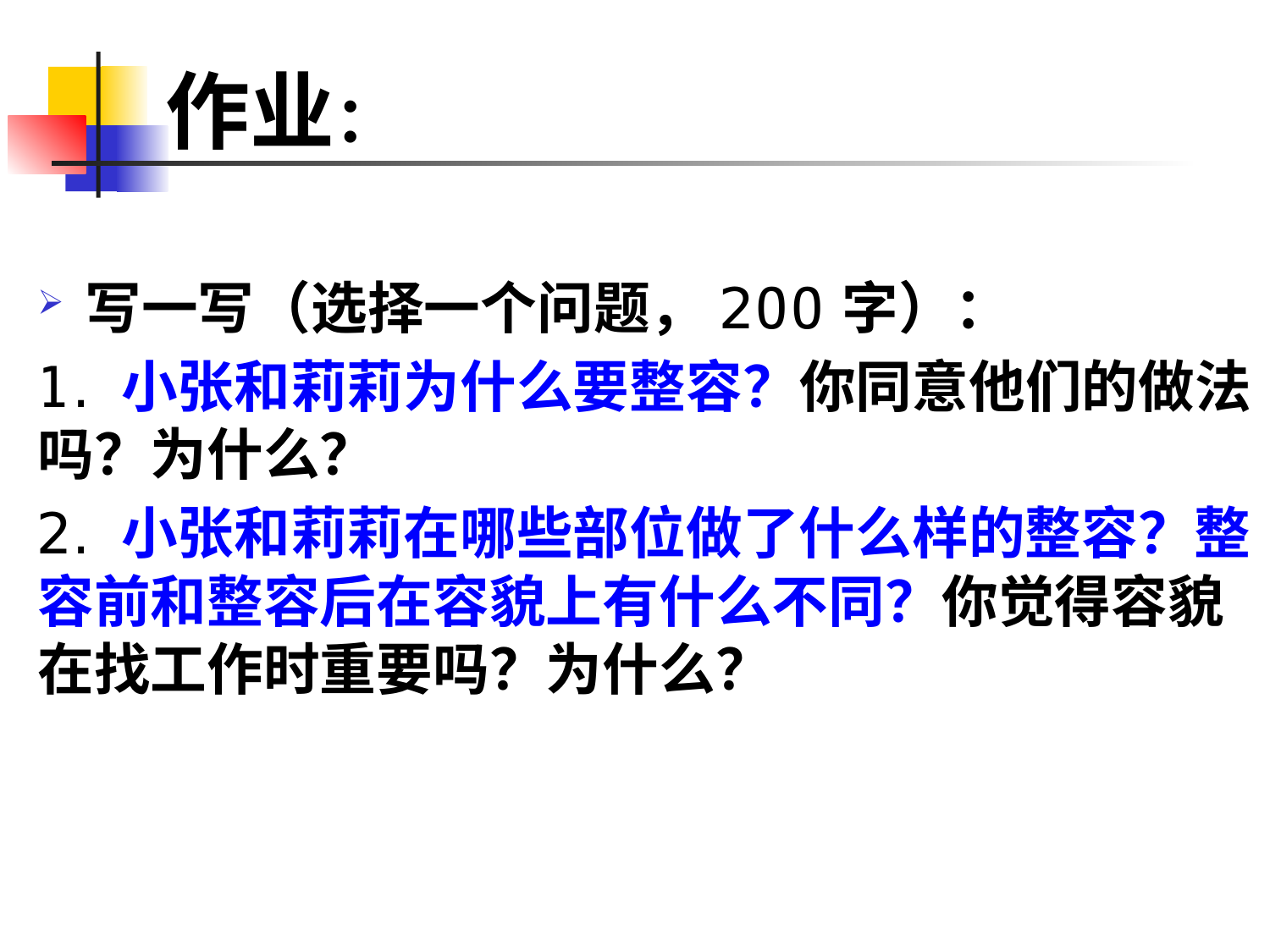

# 作业：
写一写（选择一个问题，200字）：
1. 小张和莉莉为什么要整容？你同意他们的做法吗？为什么？
2. 小张和莉莉在哪些部位做了什么样的整容？整容前和整容后在容貌上有什么不同？你觉得容貌在找工作时重要吗？为什么？